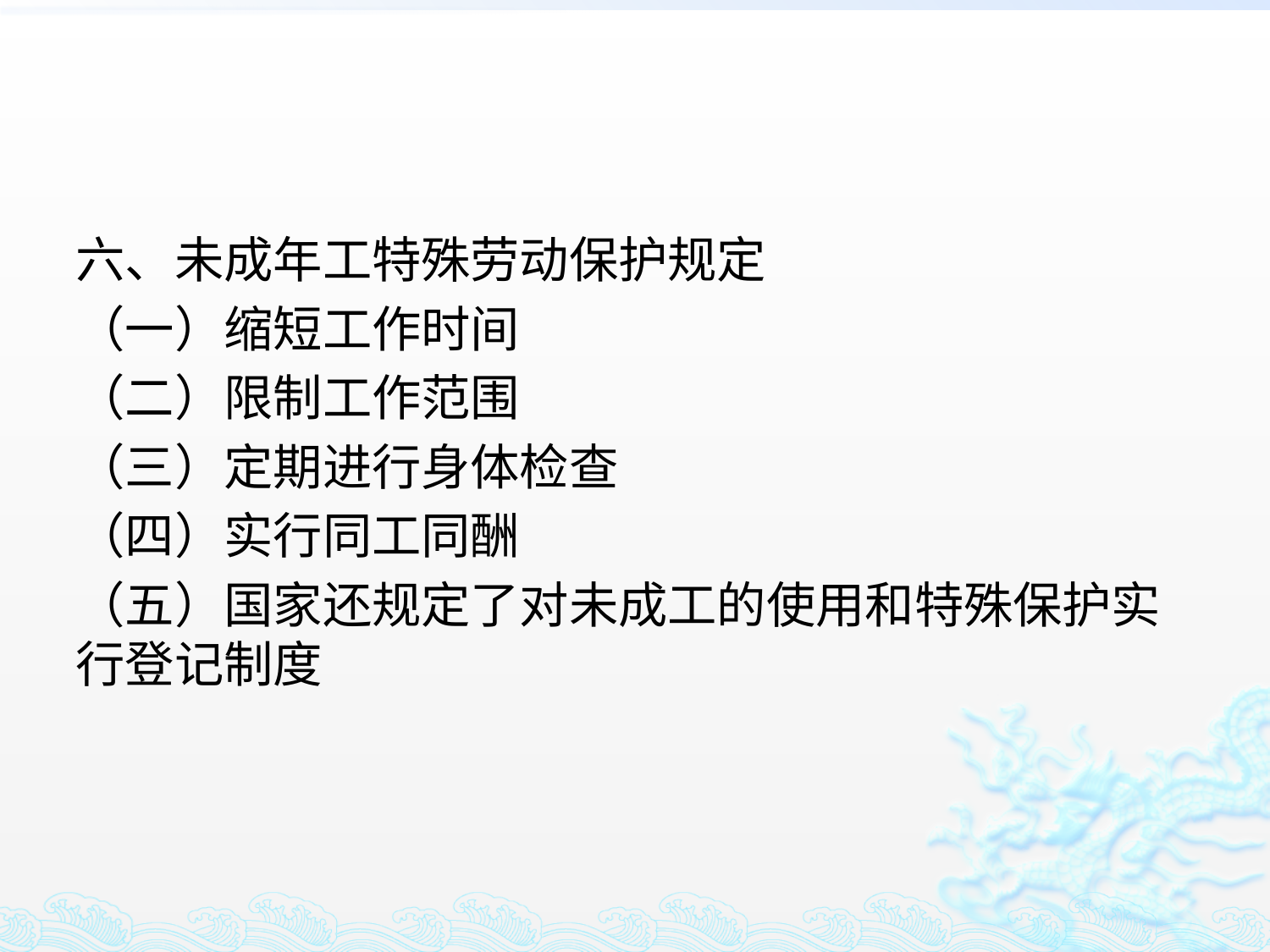

#
六、未成年工特殊劳动保护规定
（一）缩短工作时间
（二）限制工作范围
（三）定期进行身体检查
（四）实行同工同酬
（五）国家还规定了对未成工的使用和特殊保护实行登记制度